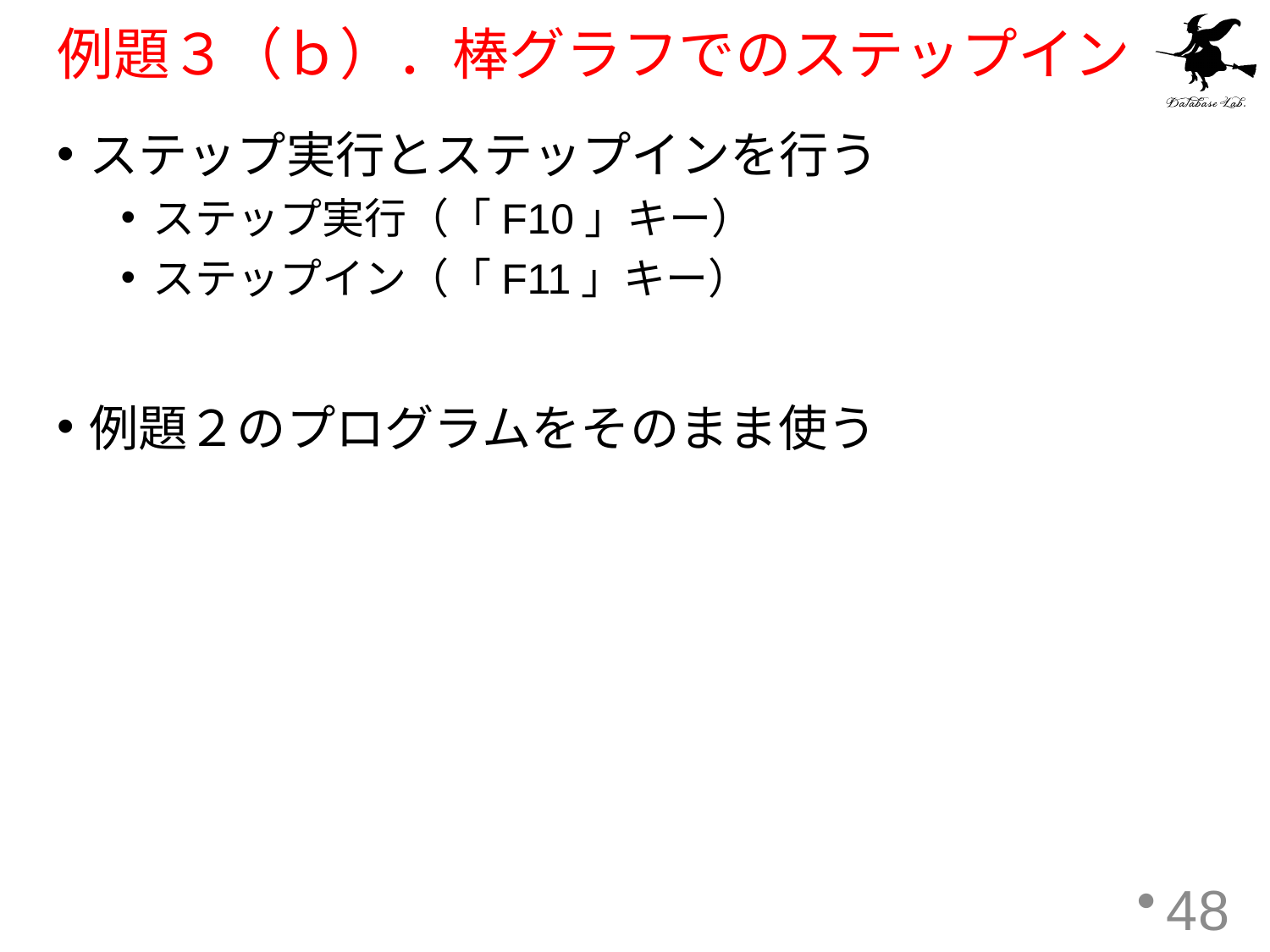

# 例題３（ｂ）．棒グラフでのステップイン
ステップ実行とステップインを行う
ステップ実行（「F10」キー）
ステップイン（「F11」キー）

例題２のプログラムをそのまま使う

48